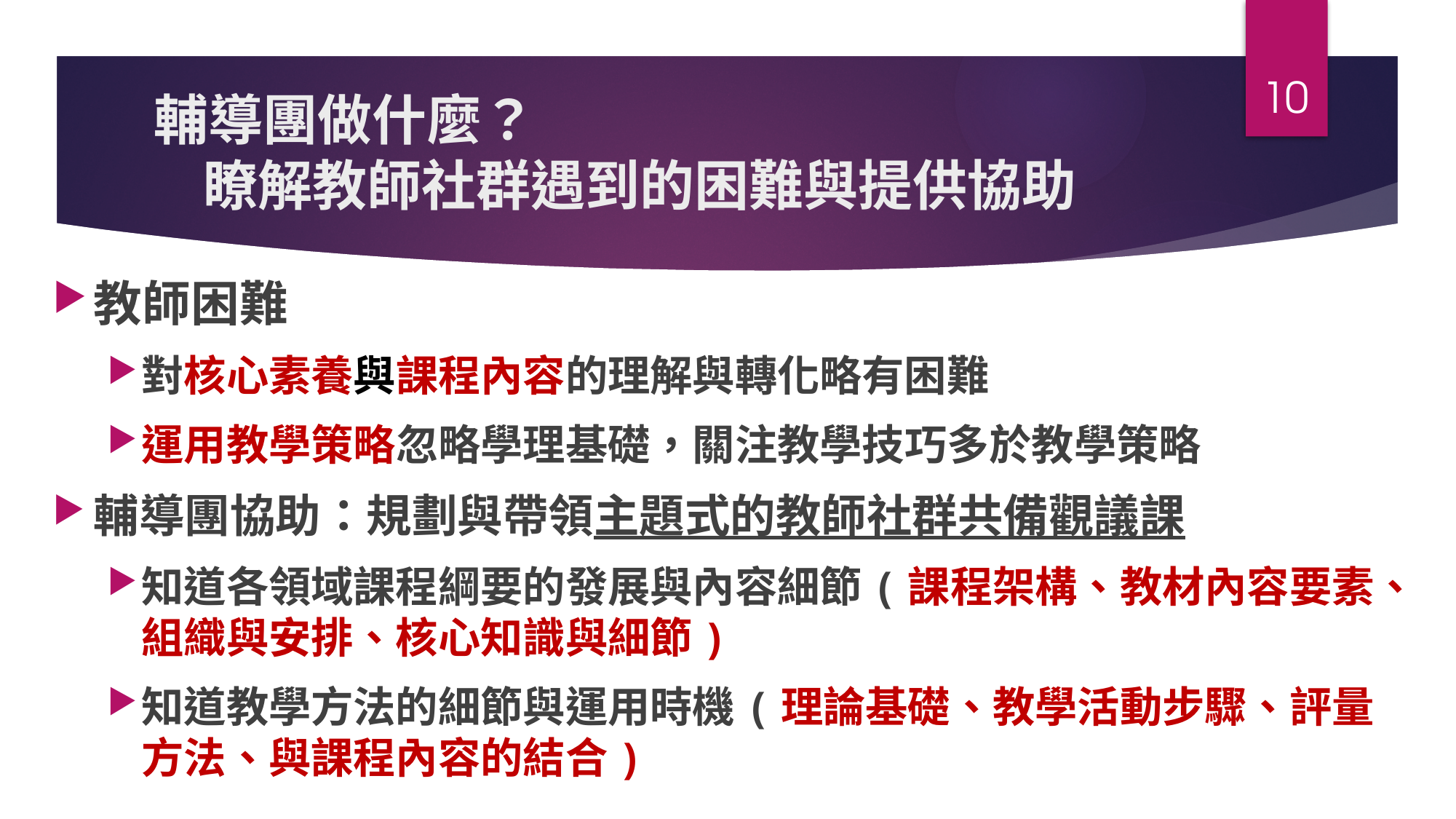

10
# 輔導團做什麼？ 瞭解教師社群遇到的困難與提供協助
教師困難
對核心素養與課程內容的理解與轉化略有困難
運用教學策略忽略學理基礎，關注教學技巧多於教學策略
輔導團協助：規劃與帶領主題式的教師社群共備觀議課
知道各領域課程綱要的發展與內容細節(課程架構、教材內容要素、組織與安排、核心知識與細節)
知道教學方法的細節與運用時機(理論基礎、教學活動步驟、評量方法、與課程內容的結合)